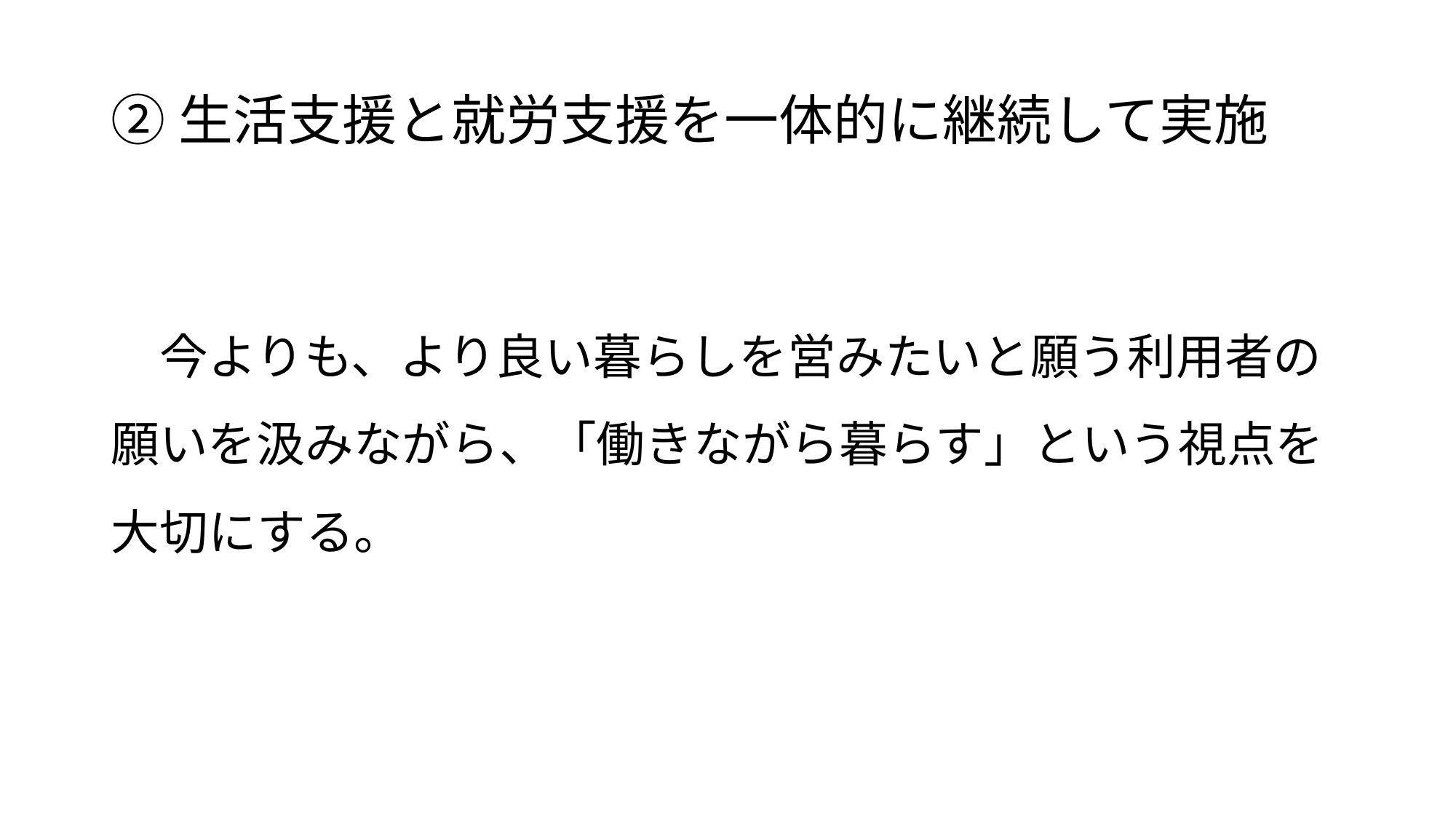

# ②生活支援と就労支援を一体的に継続して実施

　今よりも、より良い暮らしを営みたいと願う利用者の願いを汲みながら、「働きながら暮らす」という視点を大切にする。